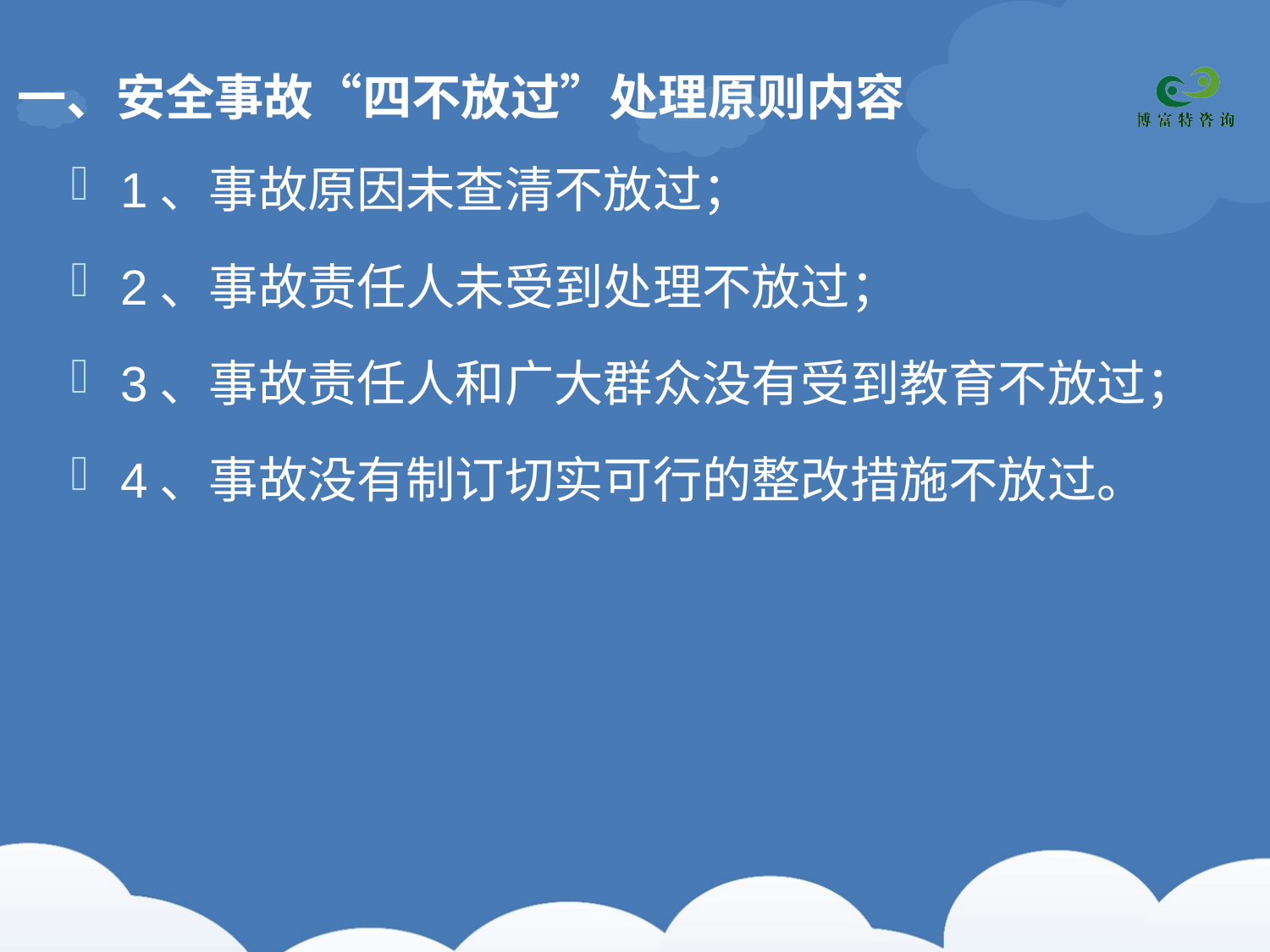

# 一、安全事故“四不放过”处理原则内容
1、事故原因未查清不放过；
2、事故责任人未受到处理不放过；
3、事故责任人和广大群众没有受到教育不放过；
4、事故没有制订切实可行的整改措施不放过。